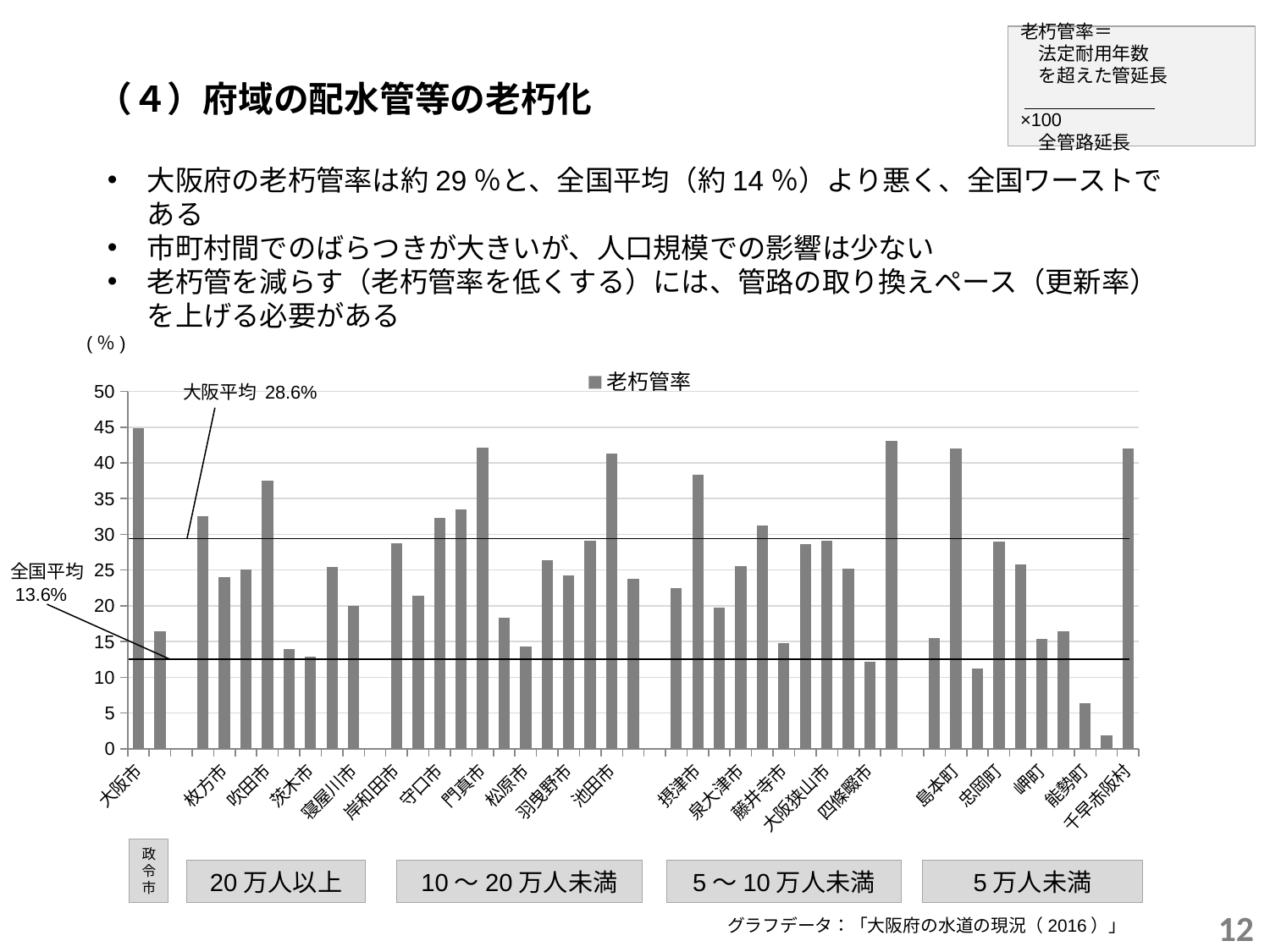

老朽管率＝
　法定耐用年数
　を超えた管延長
　　　　　　　　　　　　×100
　全管路延長
（４）府域の配水管等の老朽化
大阪府の老朽管率は約29％と、全国平均（約14％）より悪く、全国ワーストである
市町村間でのばらつきが大きいが、人口規模での影響は少ない
老朽管を減らす（老朽管率を低くする）には、管路の取り換えペース（更新率）を上げる必要がある
(％)

### Chart

| Category | 老朽管率 |
|---|---|
| 大阪市 | 44.89965789531539 |
| 堺市 | 16.450745518686244 |
|  | None |
| 東大阪市 | 32.5367493951773 |
| 枚方市 | 24.05298386066222 |
| 豊中市 | 25.13171837650016 |
| 吹田市 | 37.47489263480297 |
| 高槻市 | 13.918739355828794 |
| 茨木市 | 12.913560462805679 |
| 八尾市 | 25.474711084465834 |
| 寝屋川市 | 19.96785143091858 |
|  | None |
| 岸和田市 | 28.753236758900318 |
| 和泉市 | 21.41314425573787 |
| 守口市 | 32.32848067170103 |
| 箕面市 | 33.54672860092107 |
| 門真市 | 42.133657807739965 |
| 大東市 | 18.307064181608844 |
| 松原市 | 14.30421562775423 |
| 富田林市 | 26.37467530753124 |
| 羽曳野市 | 24.27368986689453 |
| 河内長野市 | 29.16434894701171 |
| 池田市 | 41.347834282774905 |
| 泉佐野市 | 23.788492397035228 |
|  | None |
| 貝塚市 | 22.4632565644556 |
| 摂津市 | 38.297970848573364 |
| 交野市 | 19.81057428120415 |
| 泉大津市 | 25.591814053308294 |
| 柏原市 | 31.207170446050338 |
| 藤井寺市 | 14.744255154586716 |
| 泉南市 | 28.6458716154394 |
| 大阪狭山市 | 29.071449737663198 |
| 高石市 | 25.226482046413622 |
| 四條畷市 | 12.17622027534418 |
| 阪南市 | 43.12331883477365 |
|  | None |
| 熊取町 | 15.514966814272418 |
| 島本町 | 42.03444969891523 |
| 豊能町 | 11.216414312360897 |
| 忠岡町 | 28.935692221286157 |
| 河南町 | 25.74504497668968 |
| 岬町 | 15.414950656616675 |
| 太子町 | 16.456666206047508 |
| 能勢町 | 6.406085832053665 |
| 田尻町 | 1.9054611565624782 |
| 千早赤阪村 | 41.98641789575805 |
大阪平均 28.6%
全国平均
 13.6%
政令市
20万人以上
10～20万人未満
5～10万人未満
5万人未満
12
グラフデータ：「大阪府の水道の現況（2016）」